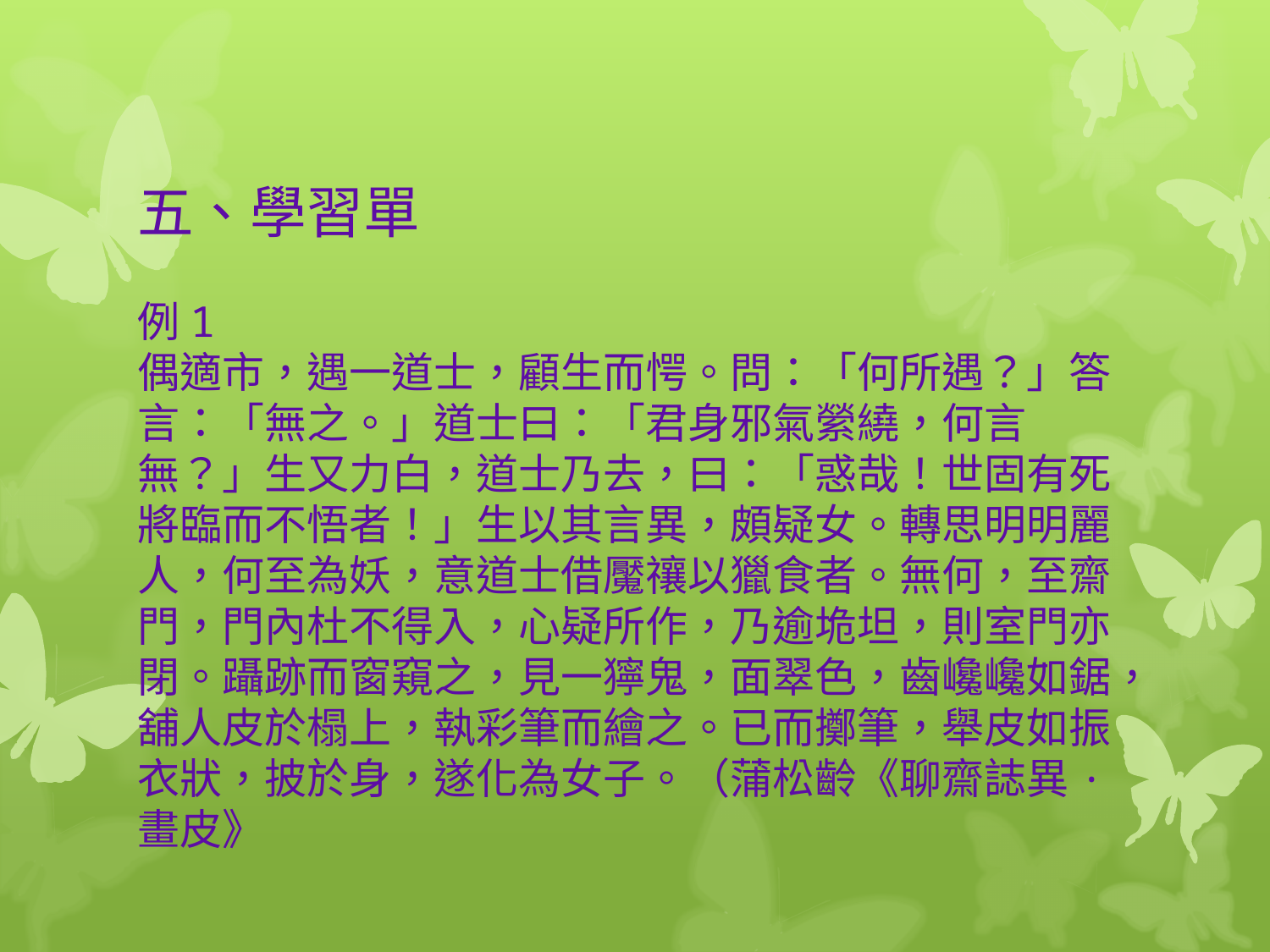

五、學習單
例1
偶適市，遇一道士，顧生而愕。問：「何所遇？」答言：「無之。」道士曰：「君身邪氣縈繞，何言無？」生又力白，道士乃去，曰：「惑哉！世固有死將臨而不悟者！」生以其言異，頗疑女。轉思明明麗人，何至為妖，意道士借魘禳以獵食者。無何，至齋門，門內杜不得入，心疑所作，乃逾垝坦，則室門亦閉。躡跡而窗窺之，見一獰鬼，面翠色，齒巉巉如鋸，舖人皮於榻上，執彩筆而繪之。已而擲筆，舉皮如振衣狀，披於身，遂化為女子。（蒲松齡《聊齋誌異·畫皮》